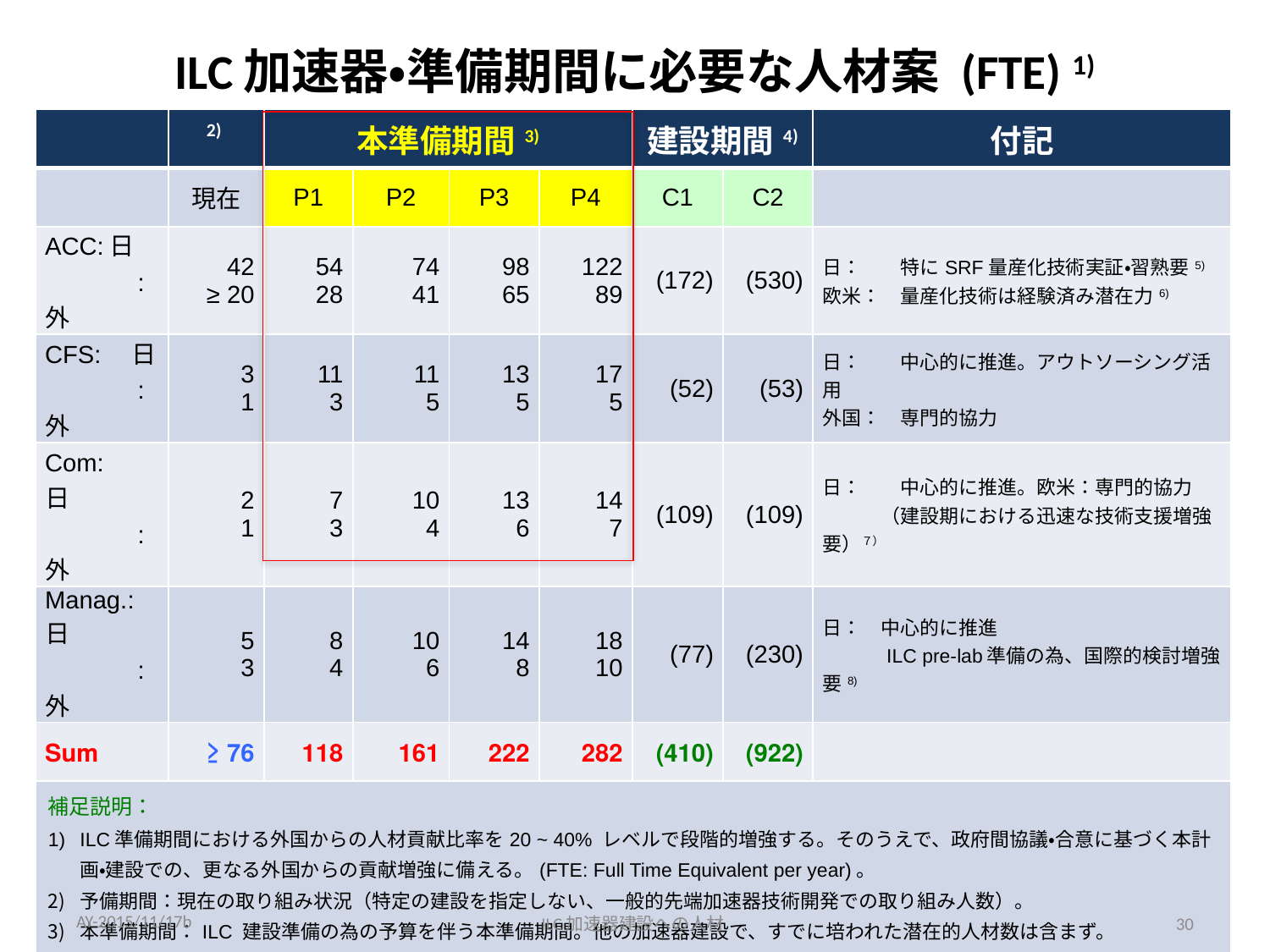

# ILC加速器・準備期間に必要な人材案 (FTE) 1)
|  | 2) | 本準備期間3) |  |  |  | 建設期間4) |  | 付記 |
| --- | --- | --- | --- | --- | --- | --- | --- | --- |
|  | 現在 | P1 | P2 | P3 | P4 | C1 | C2 |  |
| ACC:日 　　　: 外 | 42 ≥ 20 | 54 28 | 74 41 | 98 65 | 122 89 | (172) | (530) | 日：　　特にSRF量産化技術実証・習熟要5) 欧米：　量産化技術は経験済み潜在力6) |
| CFS:　日 　　　: 外 | 3 1 | 11 3 | 11 5 | 13 5 | 17 5 | (52) | (53) | 日：　　中心的に推進。アウトソーシング活用 外国：　専門的協力 |
| Com:　日 　　　: 外 | 2 1 | 7 3 | 10 4 | 13 6 | 14 7 | (109) | (109) | 日：　　中心的に推進。欧米：専門的協力 　　　（建設期における迅速な技術支援増強要）７） |
| Manag.:日 　　　: 外 | 5 3 | 8 4 | 10 6 | 14 8 | 18 10 | (77) | (230) | 日：　中心的に推進 　　　ILC pre-lab準備の為、国際的検討増強要8) |
| Sum | ≥ 76 | 118 | 161 | 222 | 282 | (410) | (922) |  |
| 補足説明： ILC準備期間における外国からの人材貢献比率を20 ~ 40% レベルで段階的増強する。そのうえで、政府間協議・合意に基づく本計画・建設での、更なる外国からの貢献増強に備える。(FTE: Full Time Equivalent per year)。 予備期間：現在の取り組み状況（特定の建設を指定しない、一般的先端加速器技術開発での取り組み人数）。 本準備期間：ILC 建設準備の為の予算を伴う本準備期間。他の加速器建設で、すでに培われた潜在的人材数は含まず。 建設期間：TDR に記述されている労務数をFTE で表した人材数。（共通技術から加速器に、実質的に建設貢献。） 日本において、超伝導加速空洞量産（工業化）技術およびハブラボ機能（プロジェクト統括、品質管理・性能評価）の実証のために人材養成を必要とする。 欧米は、ILC本準備期間までに、独自の計画のもち、すでに技術・機能検証が実施されており、新たな人材養成数としては、ここに計上されない。（E-XFEL 計画を通して、DESY, CEA-Saclay などで、それぞれ、50 ~ 100 人の経験を積んだ人材が存在. （補足資料: XFEL における人材・AnnualReport 2014 参照）　LCLS 計画を通して、Fermilab, Jlab, SLAC などで、同様な動きとなる。 共通技術支援：本準備期間から建設期での迅速な技術支援増強については、今後の検討課題。 ILC国際研究所の設立準備にむけた、専門的な人材は、今後の検討課題。 |  |  |  |  |  |  |  |  |

AY-2015/11/17b
ILC加速器建設への人材
30